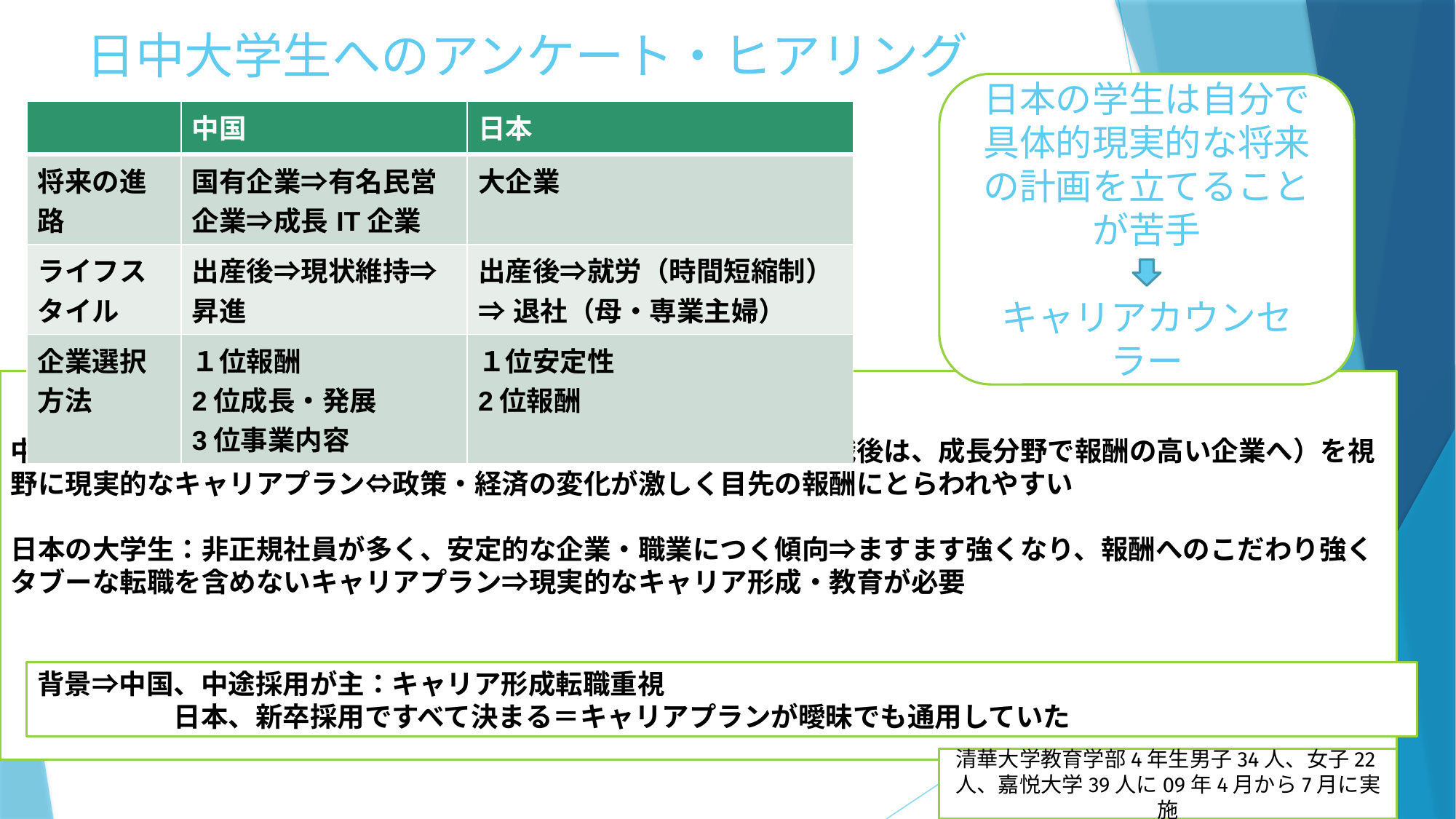

# 日中大学生へのアンケート・ヒアリング
日本の学生は自分で具体的現実的な将来の計画を立てることが苦手

キャリアカウンセラー
|  | 中国 | 日本 |
| --- | --- | --- |
| 将来の進路 | 国有企業⇒有名民営企業⇒成長IT企業 | 大企業 |
| ライフスタイル | 出産後⇒現状維持⇒昇進 | 出産後⇒就労（時間短縮制） ⇒退社（母・専業主婦） |
| 企業選択方法 | １位報酬 2位成長・発展 3位事業内容 | １位安定性 2位報酬 |

中国の大学生：数回の転職（国有企業で人脈をつけて民営企業へ転職後は、成長分野で報酬の高い企業へ）を視野に現実的なキャリアプラン⇔政策・経済の変化が激しく目先の報酬にとらわれやすい

日本の大学生：非正規社員が多く、安定的な企業・職業につく傾向⇒ますます強くなり、報酬へのこだわり強く
タブーな転職を含めないキャリアプラン⇒現実的なキャリア形成・教育が必要

・
背景⇒中国、中途採用が主：キャリア形成転職重視
　　　　　日本、新卒採用ですべて決まる＝キャリアプランが曖昧でも通用していた
清華大学教育学部4年生男子34人、女子22人、嘉悦大学39人に09年4月から7月に実施